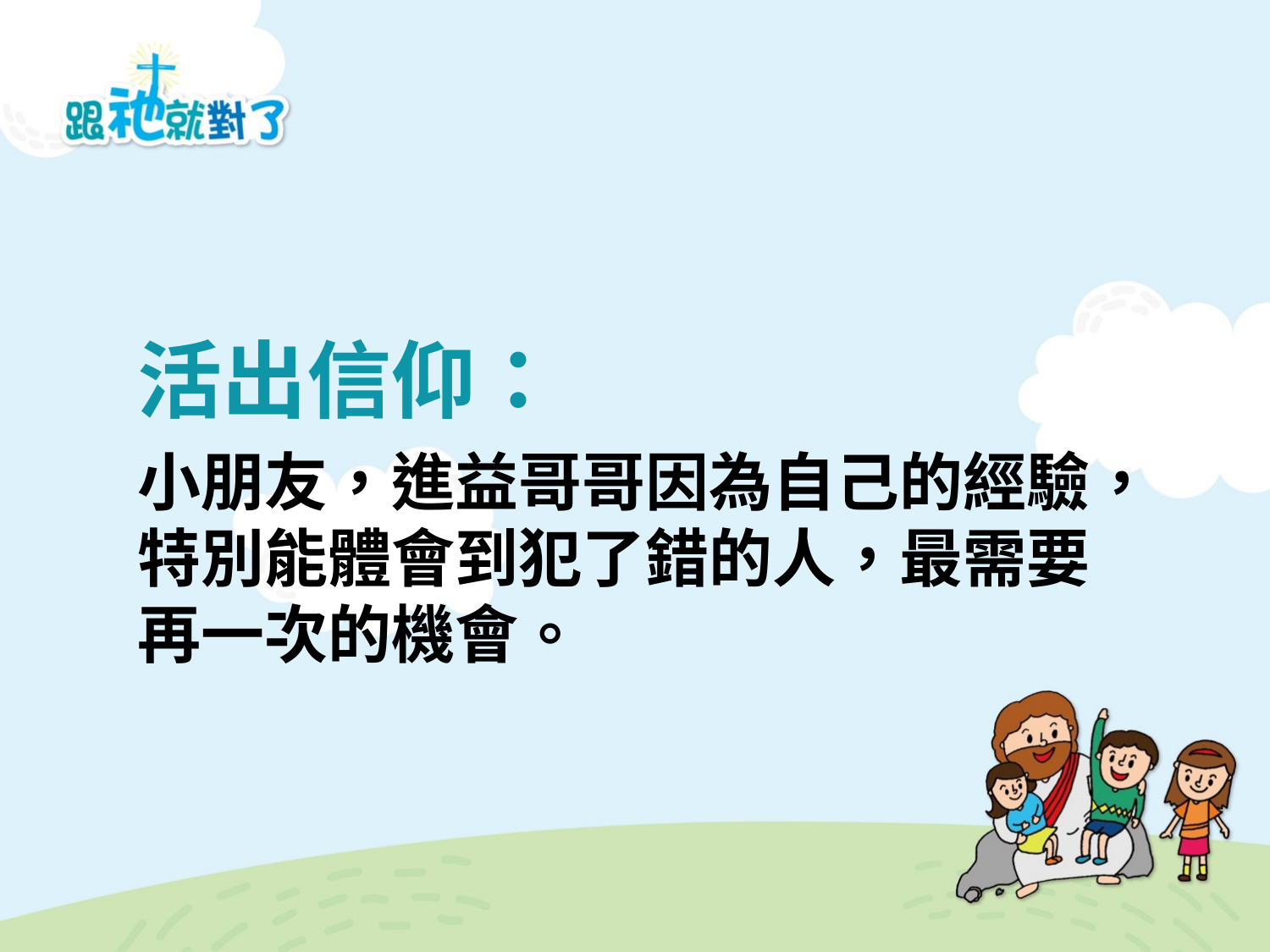

活出信仰：
小朋友，進益哥哥因為自己的經驗，特別能體會到犯了錯的人，最需要再一次的機會。